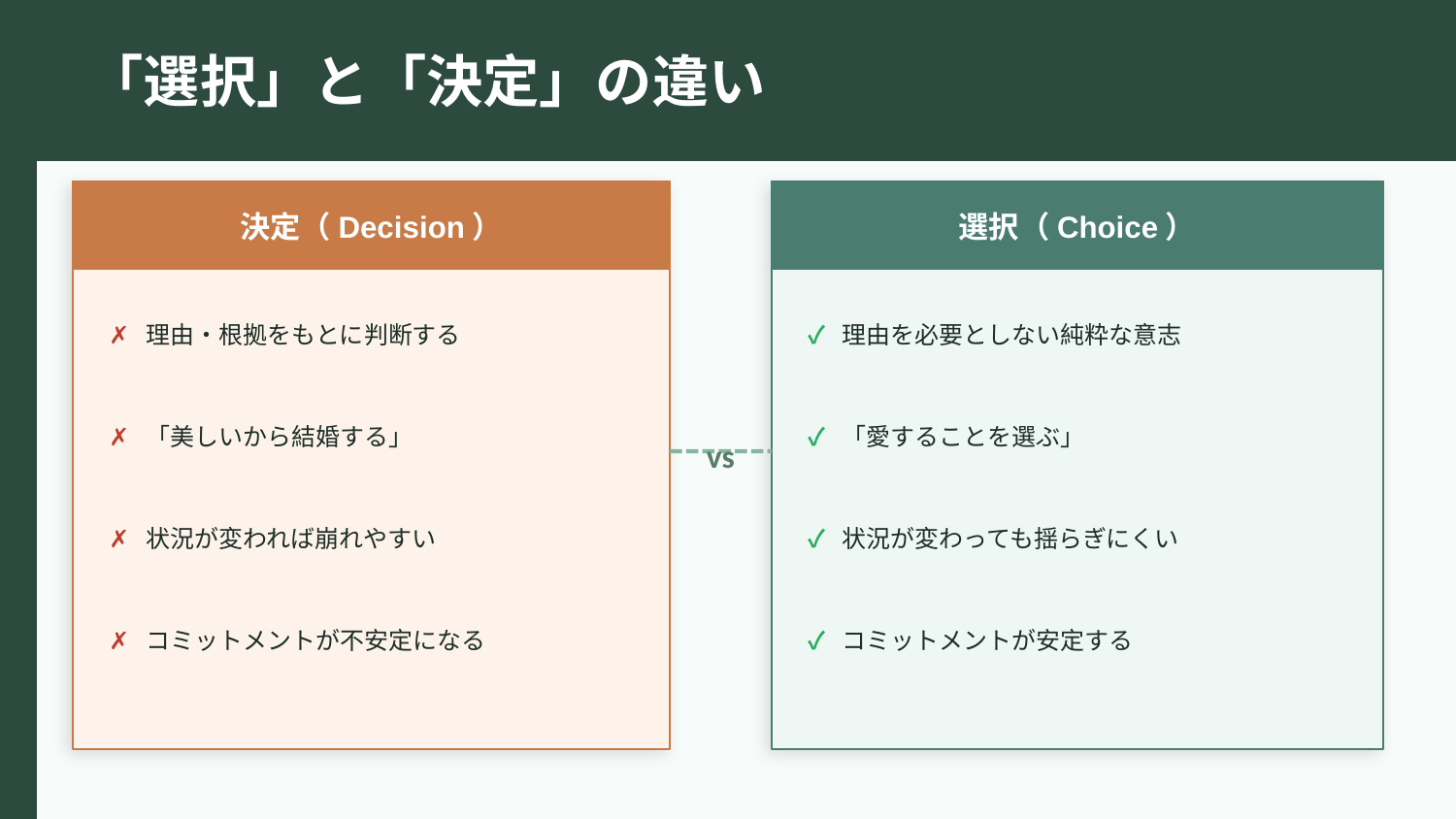

「選択」と「決定」の違い

決定（Decision）

選択（Choice）
✗  理由・根拠をもとに判断する
✓  理由を必要としない純粋な意志
✗  「美しいから結婚する」
✓  「愛することを選ぶ」
vs

✗  状況が変われば崩れやすい
✓  状況が変わっても揺らぎにくい
✗  コミットメントが不安定になる
✓  コミットメントが安定する